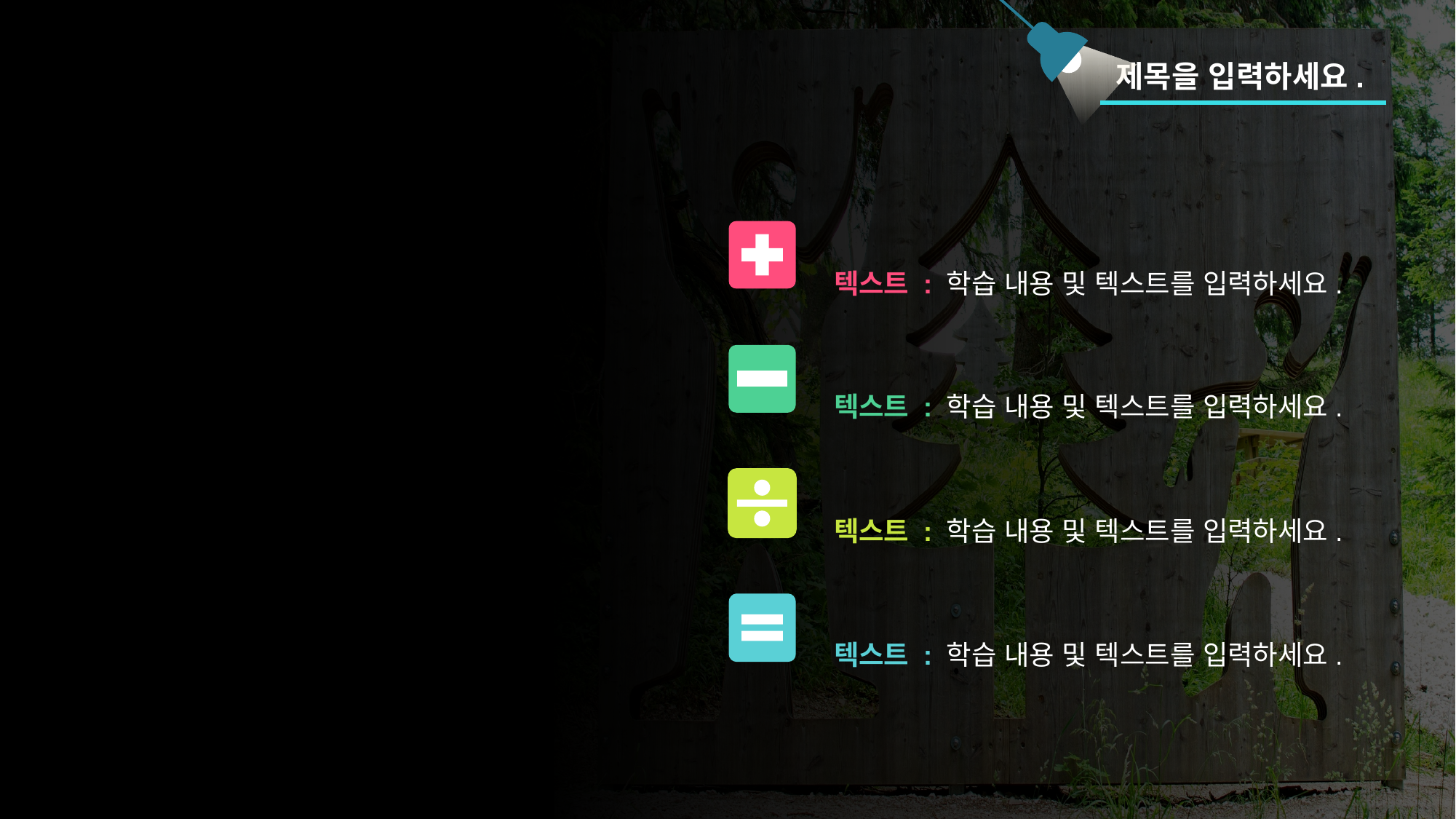

제목을 입력하세요.

텍스트 : 학습 내용 및 텍스트를 입력하세요.

텍스트 : 학습 내용 및 텍스트를 입력하세요.

텍스트 : 학습 내용 및 텍스트를 입력하세요.

텍스트 : 학습 내용 및 텍스트를 입력하세요.